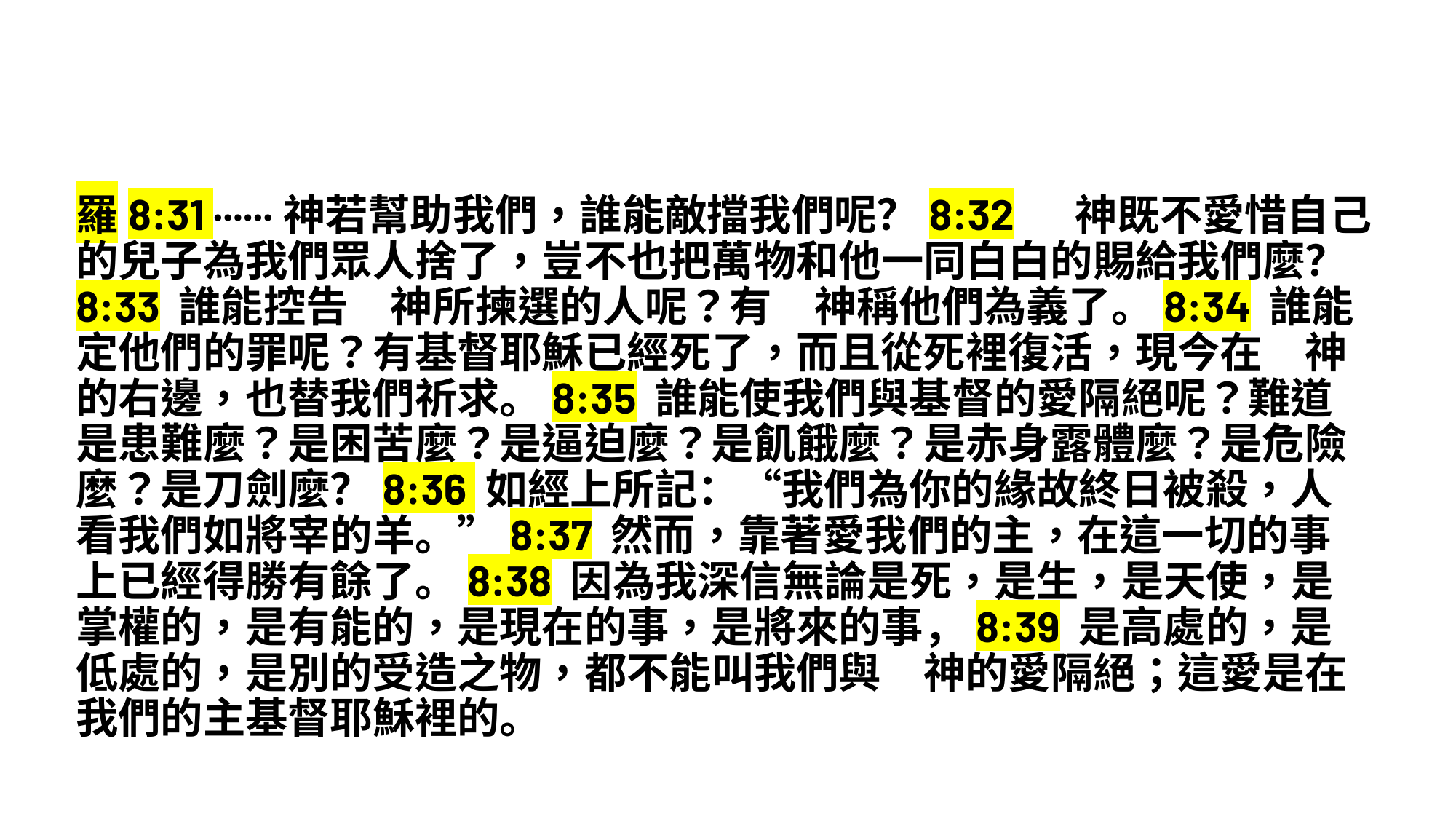

羅8:31 ······神若幫助我們，誰能敵擋我們呢？8:32 　神既不愛惜自己的兒子為我們眾人捨了，豈不也把萬物和他一同白白的賜給我們麼？8:33 誰能控告　神所揀選的人呢？有　神稱他們為義了。8:34 誰能定他們的罪呢？有基督耶穌已經死了，而且從死裡復活，現今在　神的右邊，也替我們祈求。8:35 誰能使我們與基督的愛隔絕呢？難道是患難麼？是困苦麼？是逼迫麼？是飢餓麼？是赤身露體麼？是危險麼？是刀劍麼？8:36 如經上所記：“我們為你的緣故終日被殺，人看我們如將宰的羊。”8:37 然而，靠著愛我們的主，在這一切的事上已經得勝有餘了。8:38 因為我深信無論是死，是生，是天使，是掌權的，是有能的，是現在的事，是將來的事，8:39 是高處的，是低處的，是別的受造之物，都不能叫我們與　神的愛隔絕；這愛是在我們的主基督耶穌裡的。